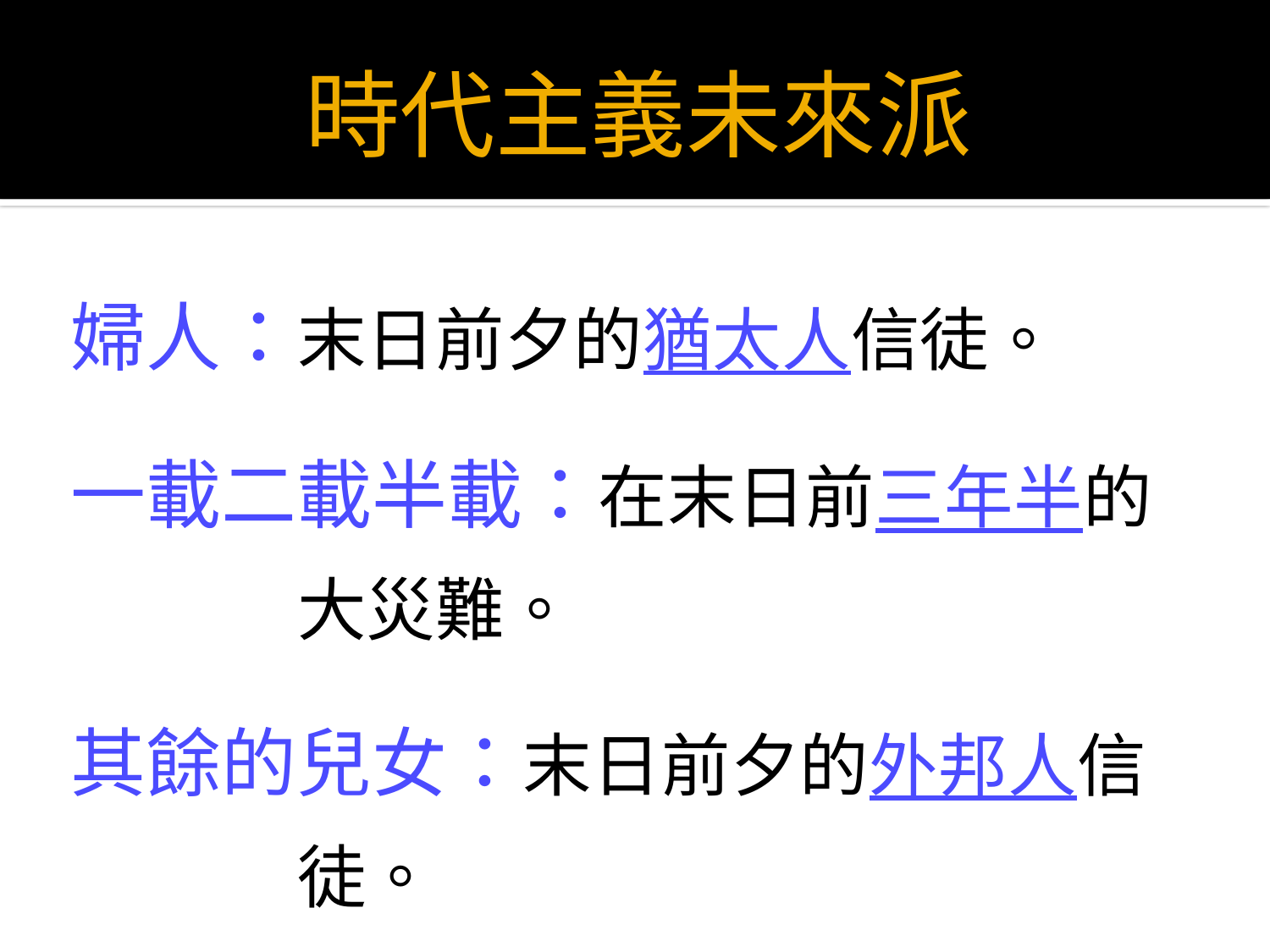

# 時代主義未來派
婦人：末日前夕的猶太人信徒。
一載二載半載：在末日前三年半的大災難。
其餘的兒女：末日前夕的外邦人信徒。